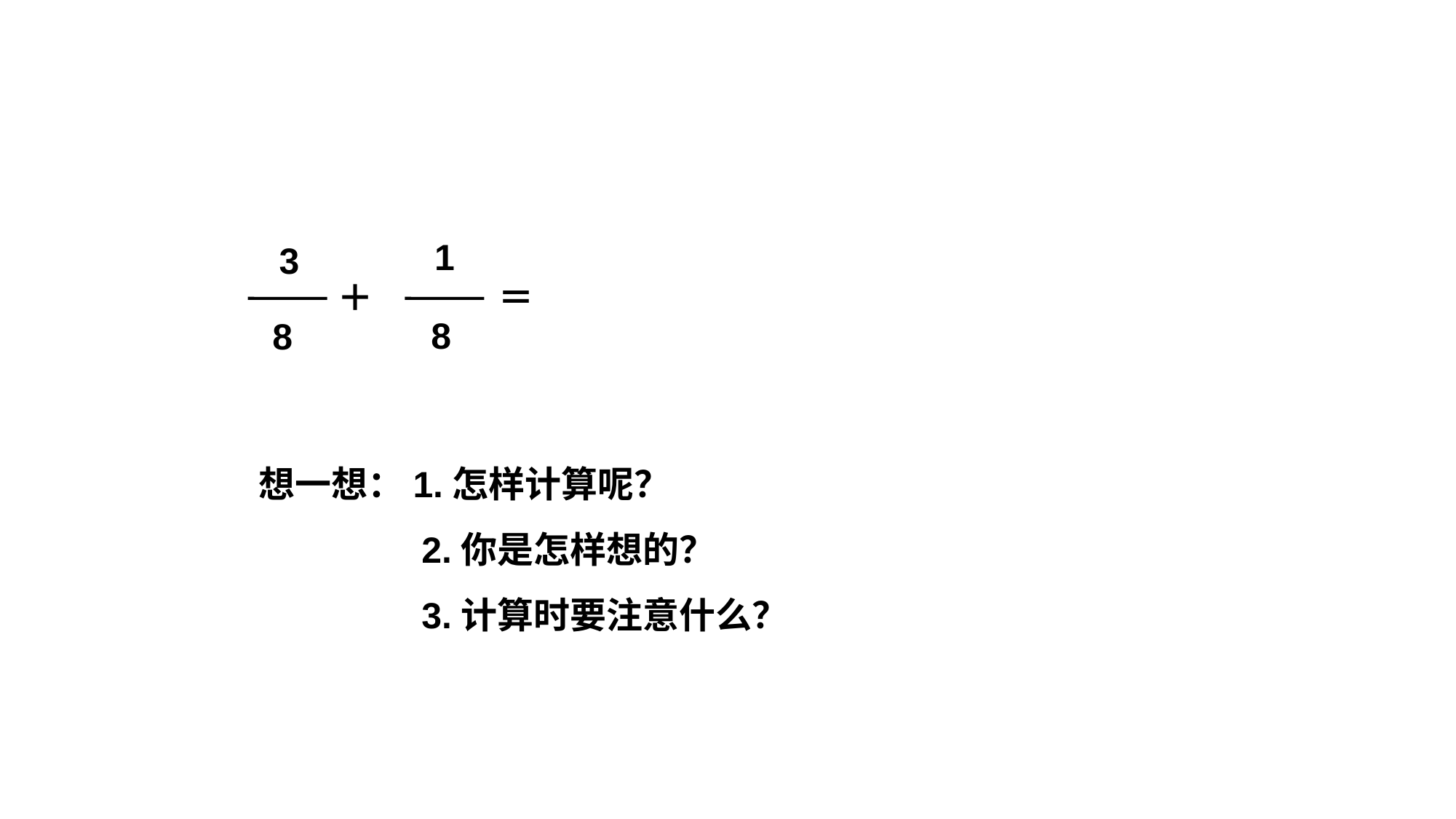

1

 8
3

 8
＋
＝
想一想：1.怎样计算呢？
                2.你是怎样想的？
                3.计算时要注意什么？